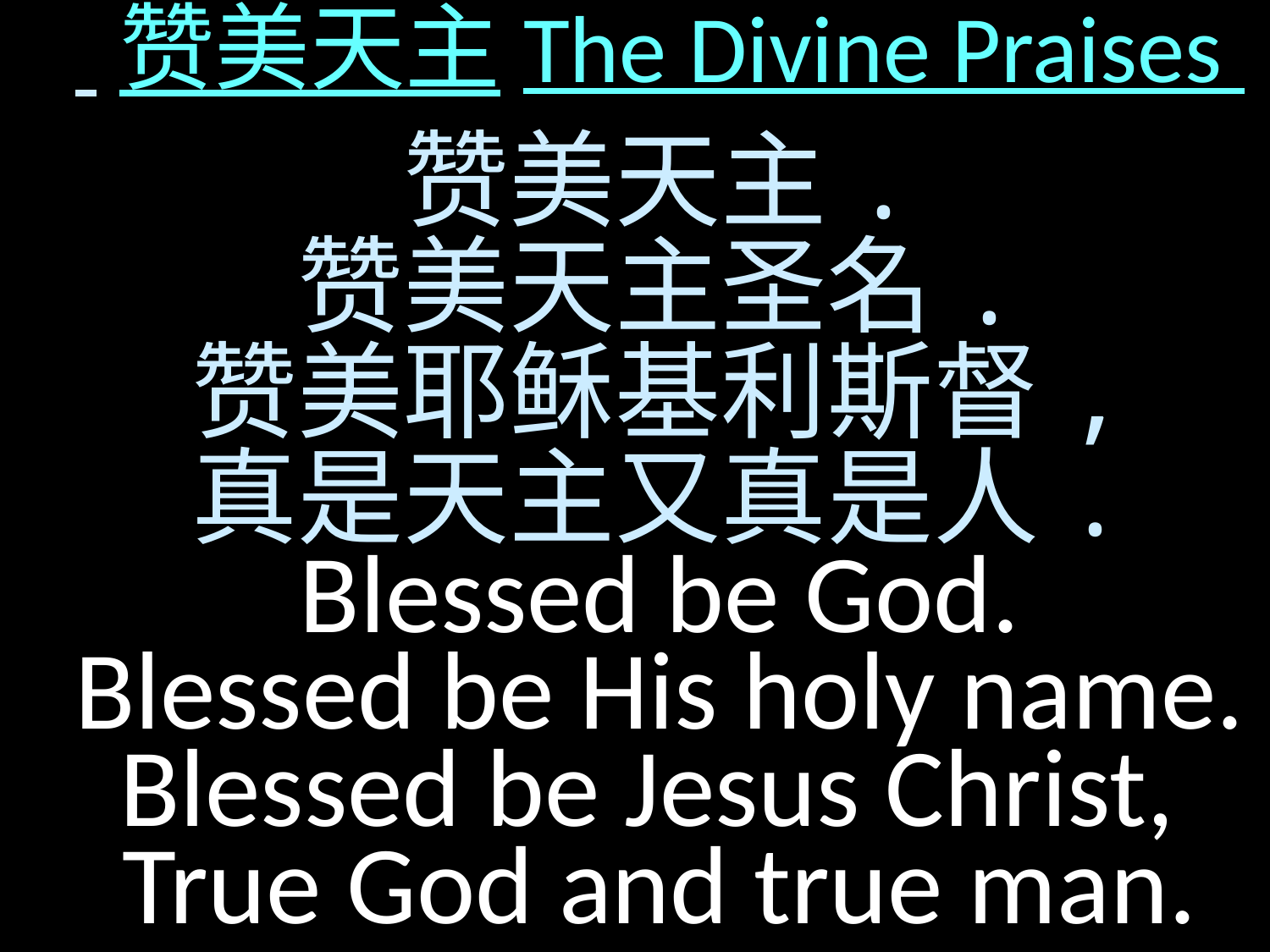

赞美天主The Divine Praises

赞美天主.
赞美天主圣名.
赞美耶稣基利斯督,
真是天主又真是人.
Blessed be God.
Blessed be His holy name.
Blessed be Jesus Christ,
True God and true man.